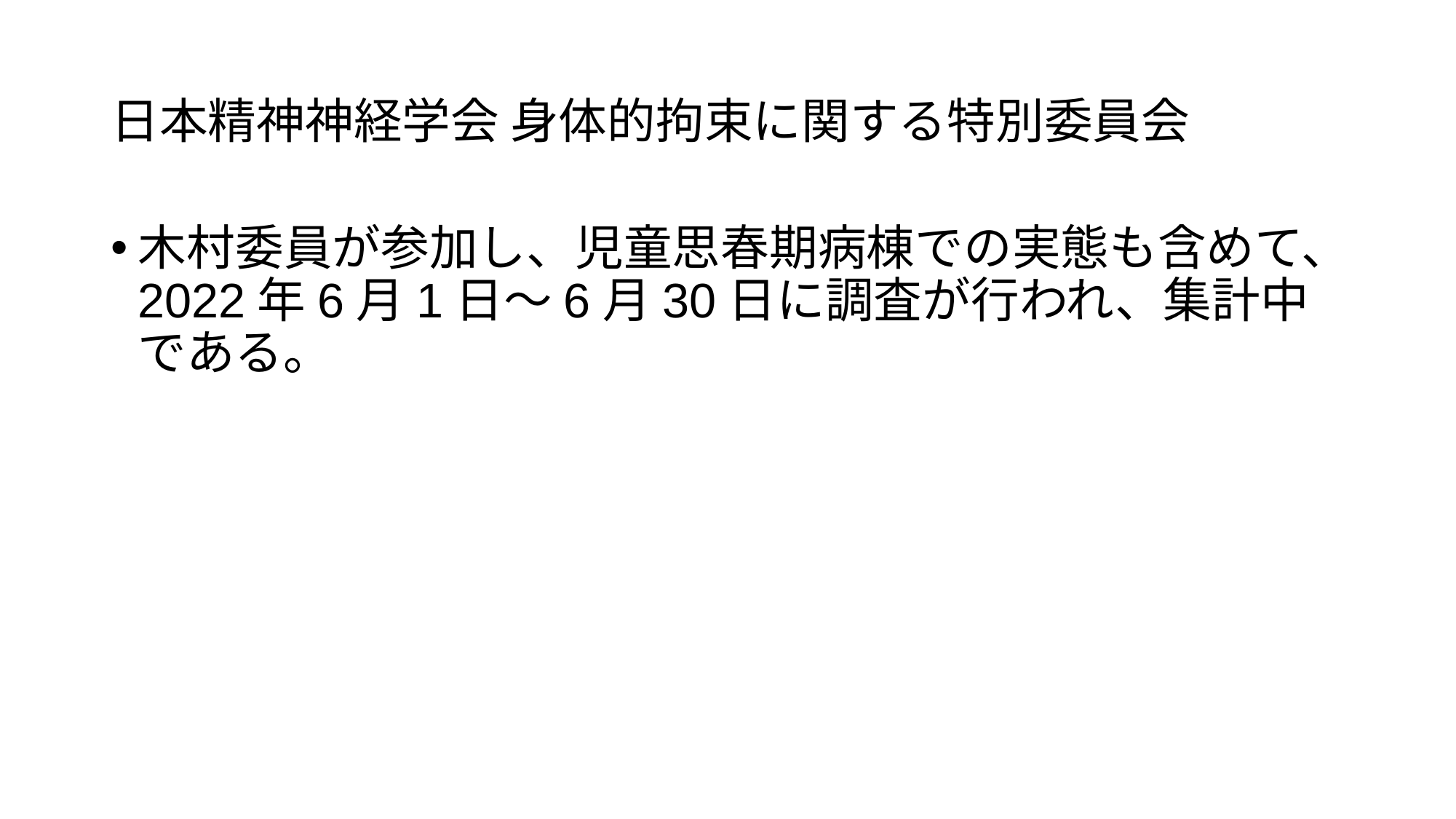

# 日本精神神経学会 身体的拘束に関する特別委員会
木村委員が参加し、児童思春期病棟での実態も含めて、2022年6月1日～6月30日に調査が行われ、集計中である。